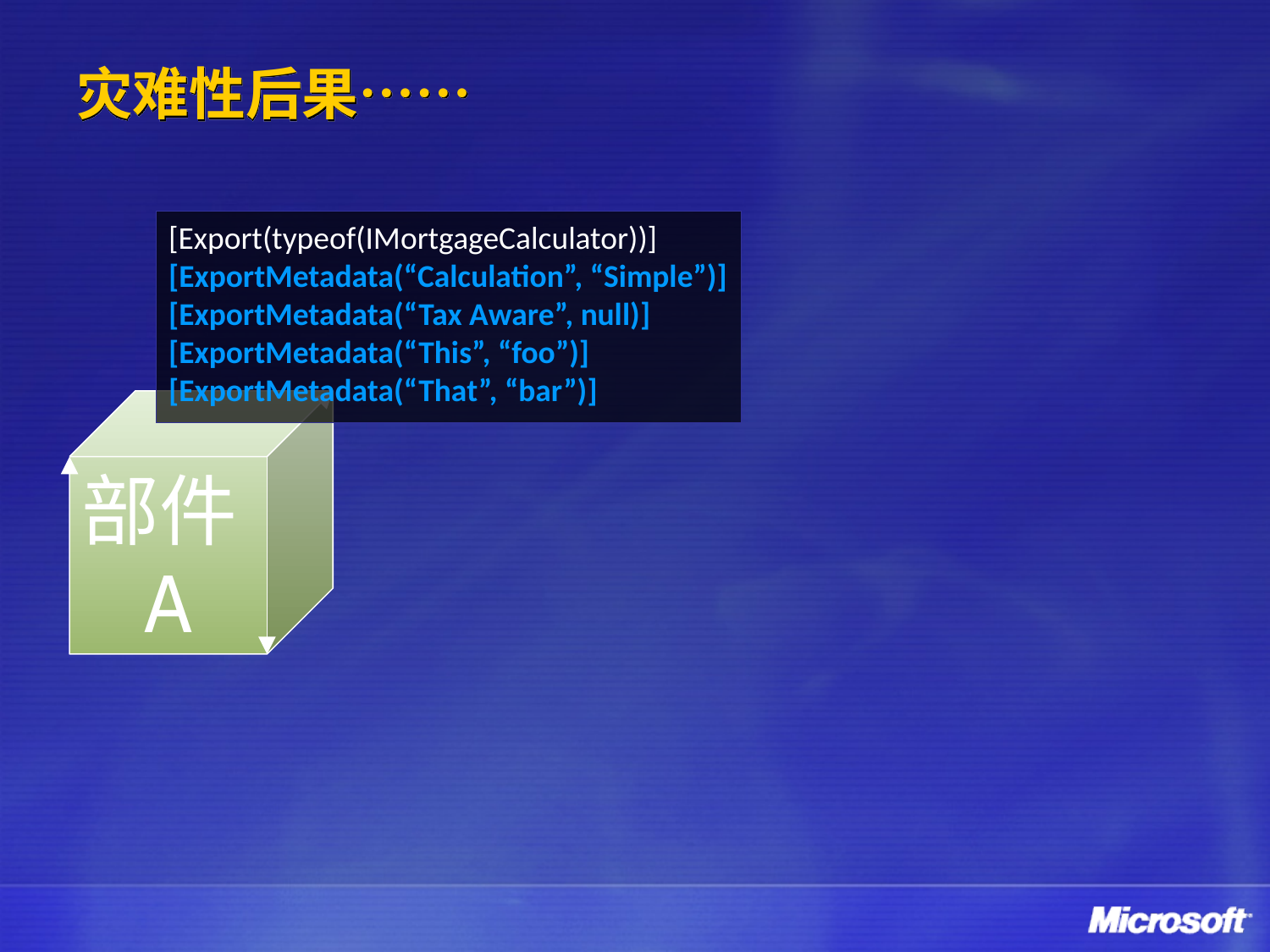

# 灾难性后果……
[Export(typeof(IMortgageCalculator))]
[ExportMetadata(“Calculation”, “Simple”)]
[ExportMetadata(“Tax Aware”, null)]
[ExportMetadata(“This”, “foo”)]
[ExportMetadata(“That”, “bar”)]
部件
A